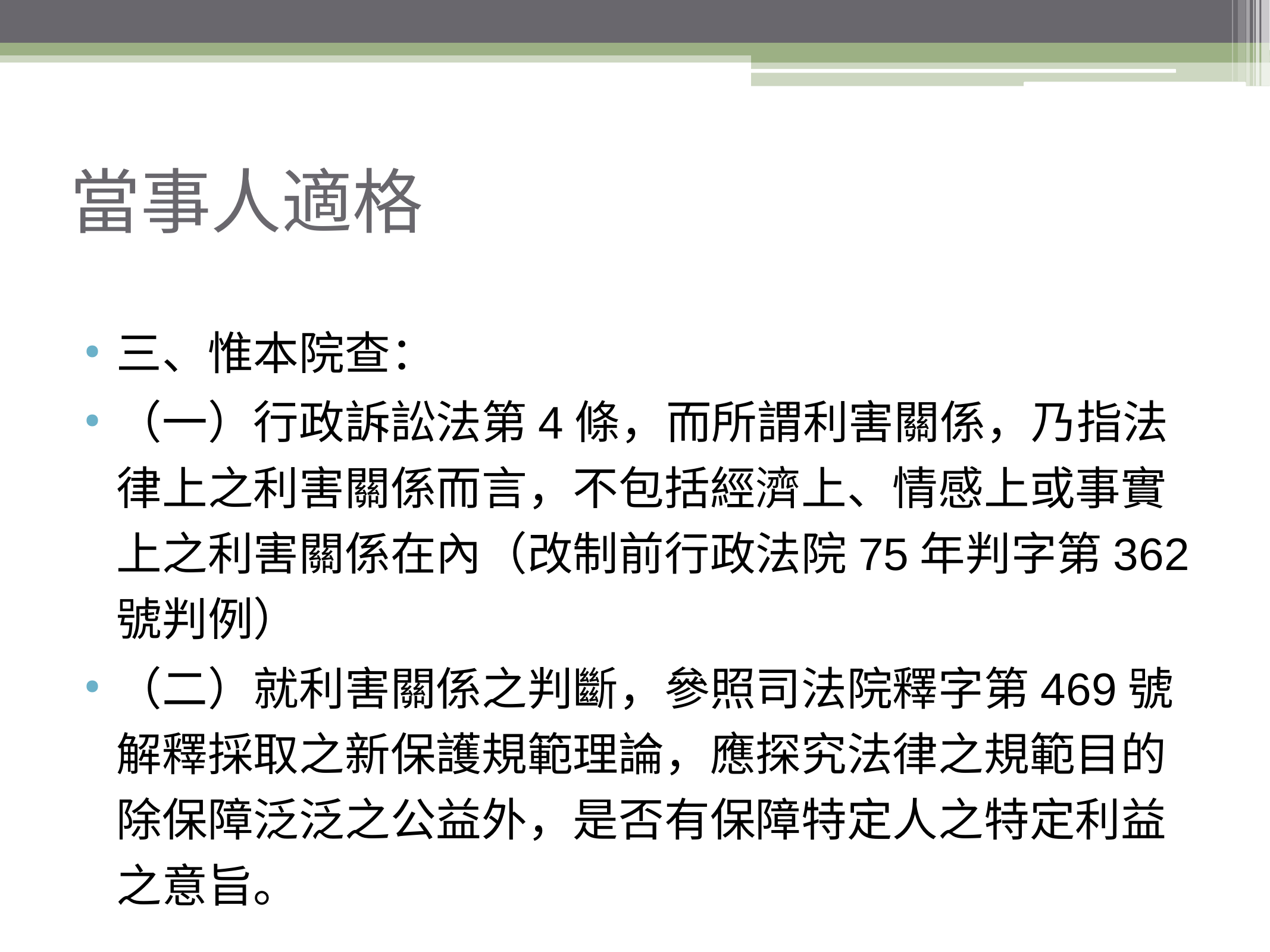

# 當事人適格
三、惟本院查：
（一）行政訴訟法第4條，而所謂利害關係，乃指法律上之利害關係而言，不包括經濟上、情感上或事實上之利害關係在內（改制前行政法院75年判字第362號判例）
（二）就利害關係之判斷，參照司法院釋字第469號解釋採取之新保護規範理論，應探究法律之規範目的除保障泛泛之公益外，是否有保障特定人之特定利益之意旨。